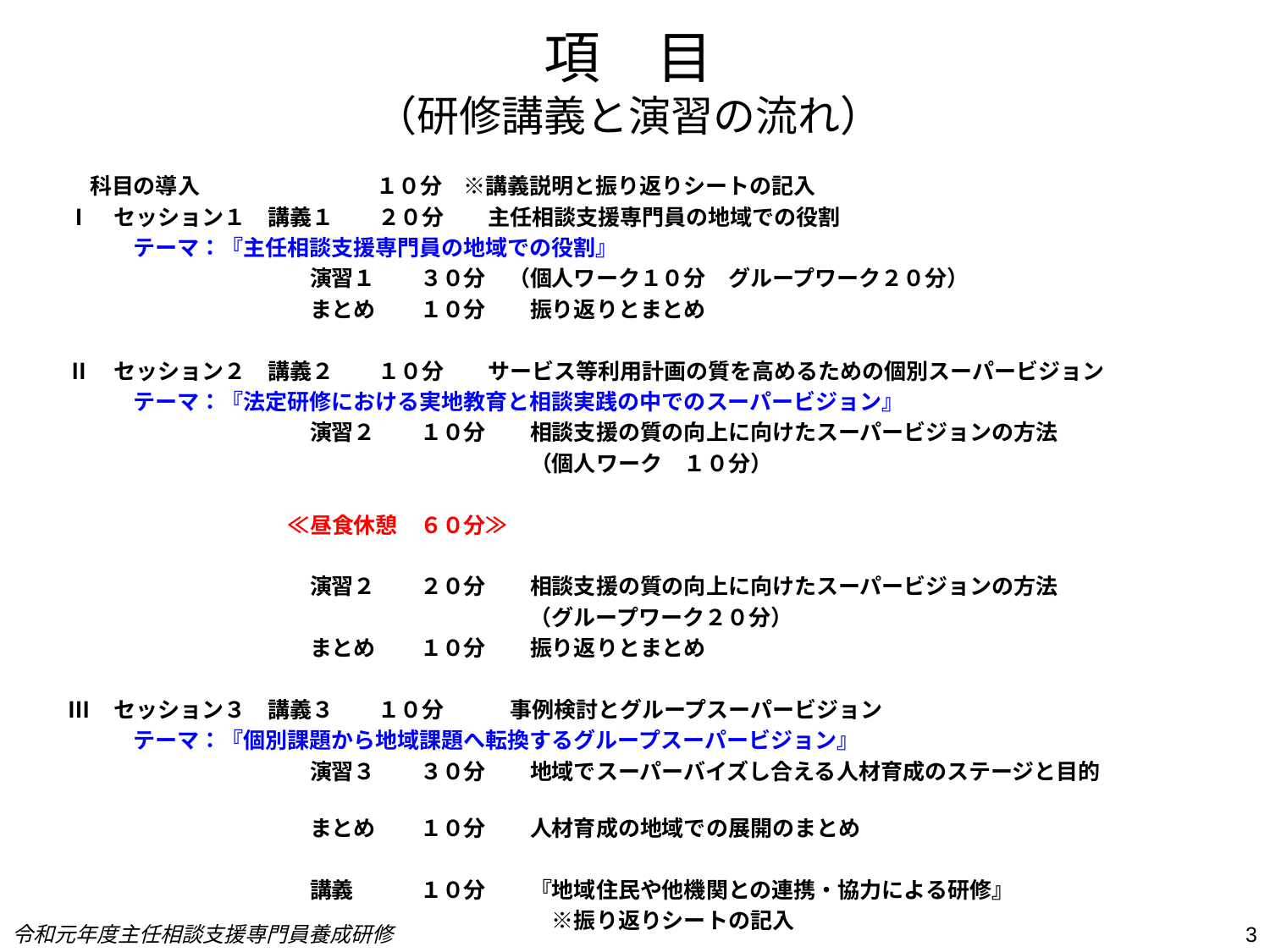

# 項　目 （研修講義と演習の流れ）
　科目の導入　　　　　　　　１０分　※講義説明と振り返りシートの記入
Ⅰ　セッション１　講義１　　２０分　　主任相談支援専門員の地域での役割
　　　テーマ：『主任相談支援専門員の地域での役割』
　　　　　　　　　　　演習１　　３０分　（個人ワーク１０分　グループワーク２０分）
　　　　　　　　　　　まとめ　　１０分　　振り返りとまとめ

Ⅱ　セッション２　講義２　　１０分　　サービス等利用計画の質を高めるための個別スーパービジョン
　　　テーマ：『法定研修における実地教育と相談実践の中でのスーパービジョン』
　　　　　　　　　　　演習２　　１０分　　相談支援の質の向上に向けたスーパービジョンの方法
　　　　　　　　　　　　　　　　　　　　　（個人ワーク　１０分）

　　　　　　　　　　≪昼食休憩　６０分≫

　　　　　　　　　　　演習２　　２０分　　相談支援の質の向上に向けたスーパービジョンの方法
　　　　　　　　　　　　　　　　　　　　　（グループワーク２０分）
　　　　　　　　　　　まとめ　　１０分　　振り返りとまとめ

Ⅲ　セッション３　講義３　　１０分　　　事例検討とグループスーパービジョン
　　　テーマ：『個別課題から地域課題へ転換するグループスーパービジョン』
　　　　　　　　　　　演習３　　３０分　　地域でスーパーバイズし合える人材育成のステージと目的
　　　　　　　　　　　まとめ　　１０分　　人材育成の地域での展開のまとめ

　　　　　　　　　　　講義　　　１０分　　『地域住民や他機関との連携・協力による研修』
　　　　　　　　　　　　　　　　　　　　　　※振り返りシートの記入
令和元年度主任相談支援専門員養成研修

3